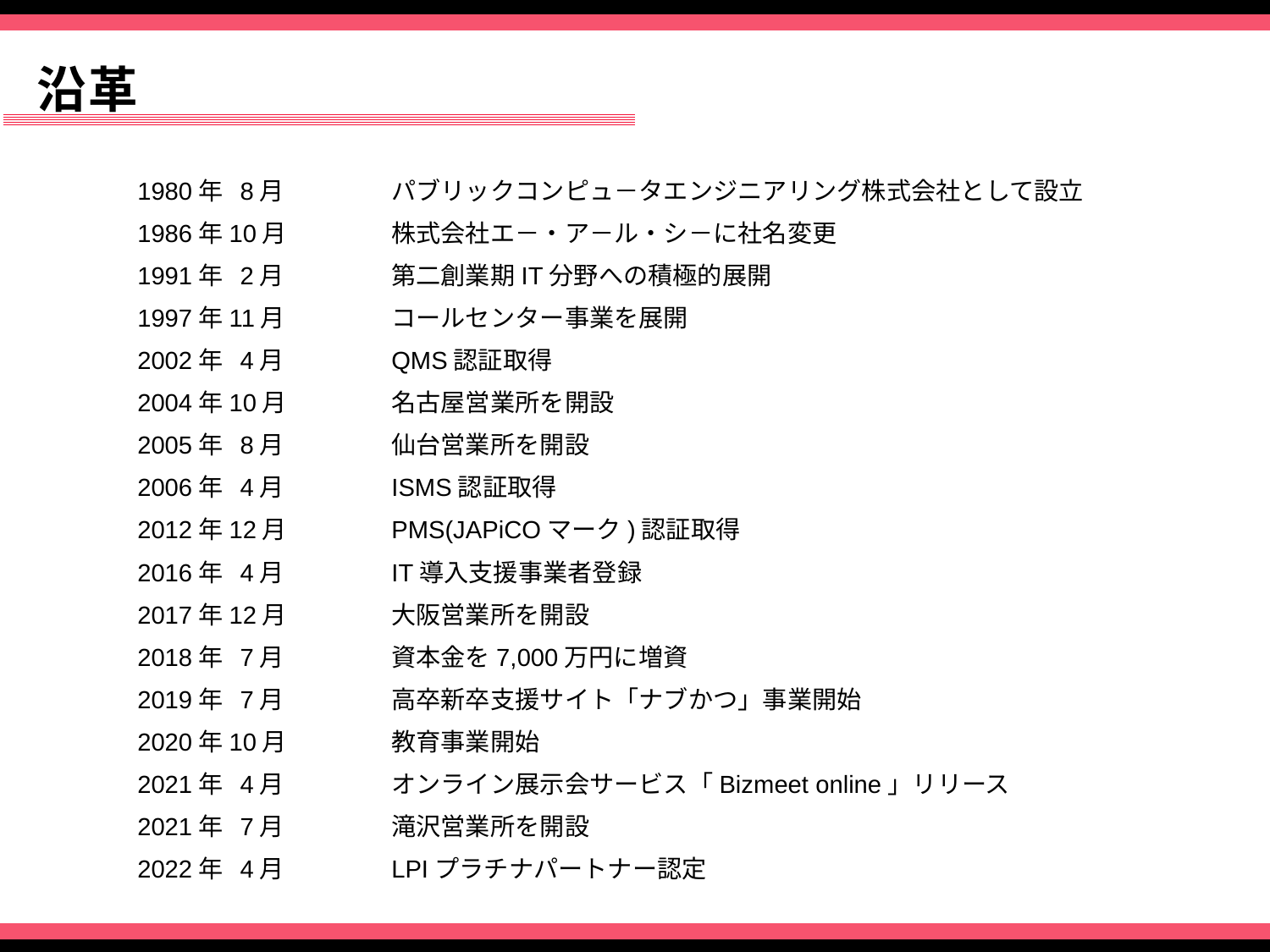

沿革
1980年  8月	パブリックコンピュ－タエンジニアリング株式会社として設立
1986年10月	株式会社エ－・ア－ル・シ－に社名変更
1991年  2月	第二創業期IT分野への積極的展開
1997年11月	コールセンター事業を展開
2002年  4月	QMS認証取得
2004年10月	名古屋営業所を開設
2005年  8月	仙台営業所を開設
2006年  4月	ISMS認証取得
2012年12月	PMS(JAPiCOマーク)認証取得
2016年  4月	IT導入支援事業者登録
2017年12月	大阪営業所を開設
2018年  7月	資本金を7,000万円に増資
2019年  7月	高卒新卒支援サイト「ナブかつ」事業開始
2020年10月	教育事業開始
2021年  4月	オンライン展示会サービス「Bizmeet online」リリース
2021年  7月	滝沢営業所を開設
2022年  4月	LPIプラチナパートナー認定